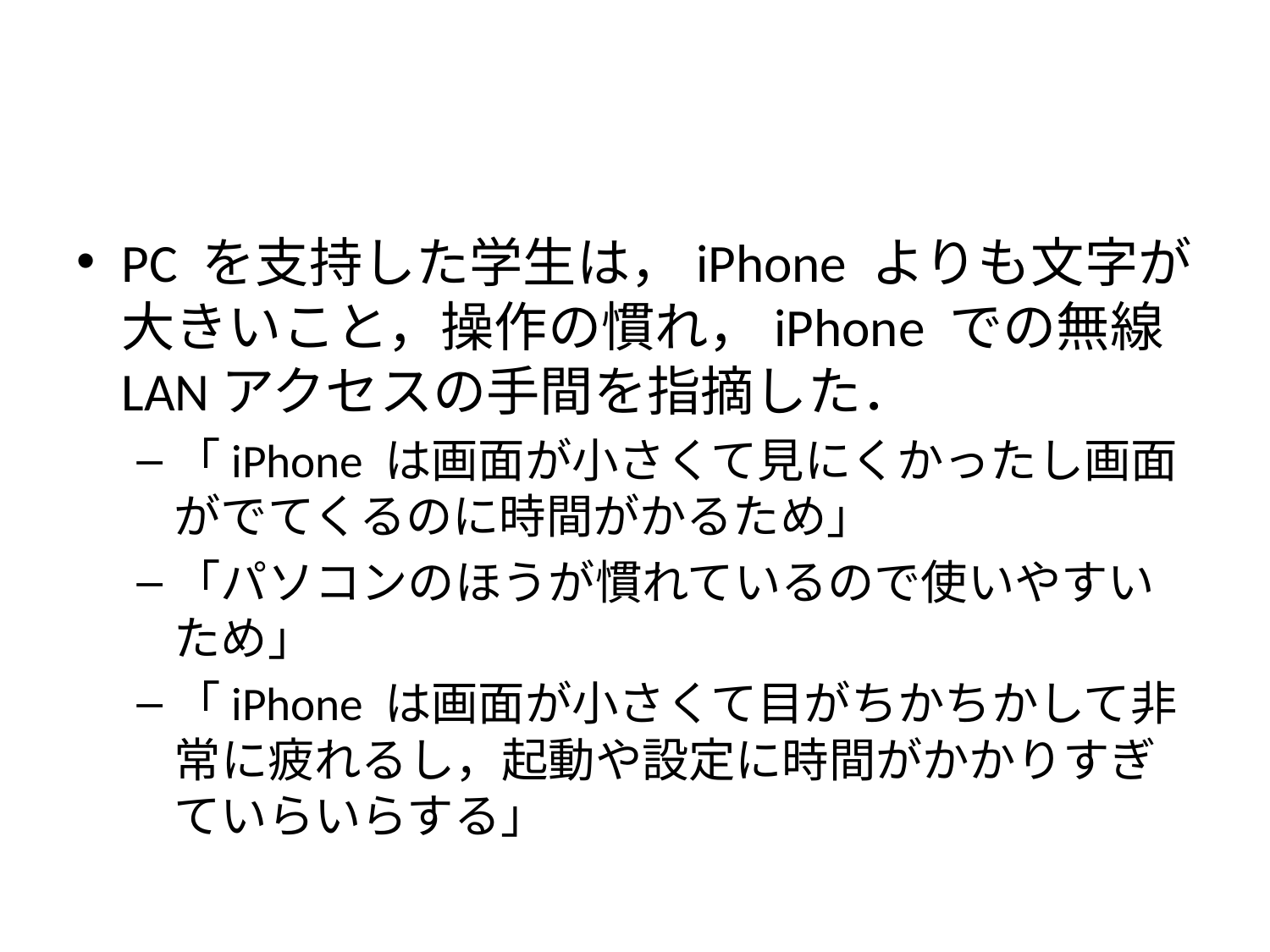

#
PC を支持した学生は，iPhone よりも文字が大きいこと，操作の慣れ，iPhone での無線LANアクセスの手間を指摘した．
「iPhone は画面が小さくて見にくかったし画面がでてくるのに時間がかるため」
「パソコンのほうが慣れているので使いやすいため」
「iPhone は画面が小さくて目がちかちかして非常に疲れるし，起動や設定に時間がかかりすぎていらいらする」